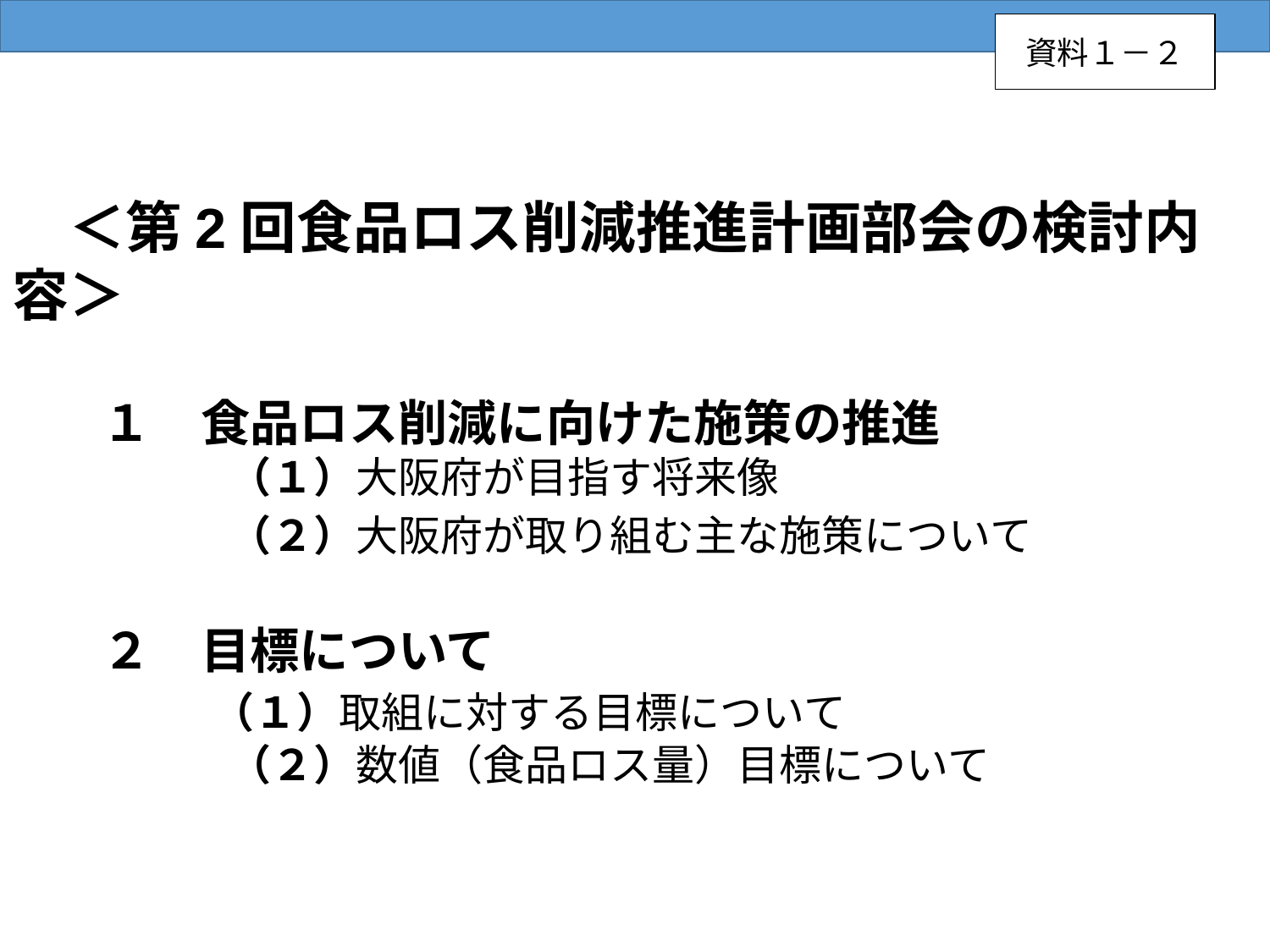

資料１－２
　＜第2回食品ロス削減推進計画部会の検討内容＞
１　食品ロス削減に向けた施策の推進
　　　（１）大阪府が目指す将来像
　　　（２）大阪府が取り組む主な施策について
２　目標について
　　 （１）取組に対する目標について
　　　（２）数値（食品ロス量）目標について